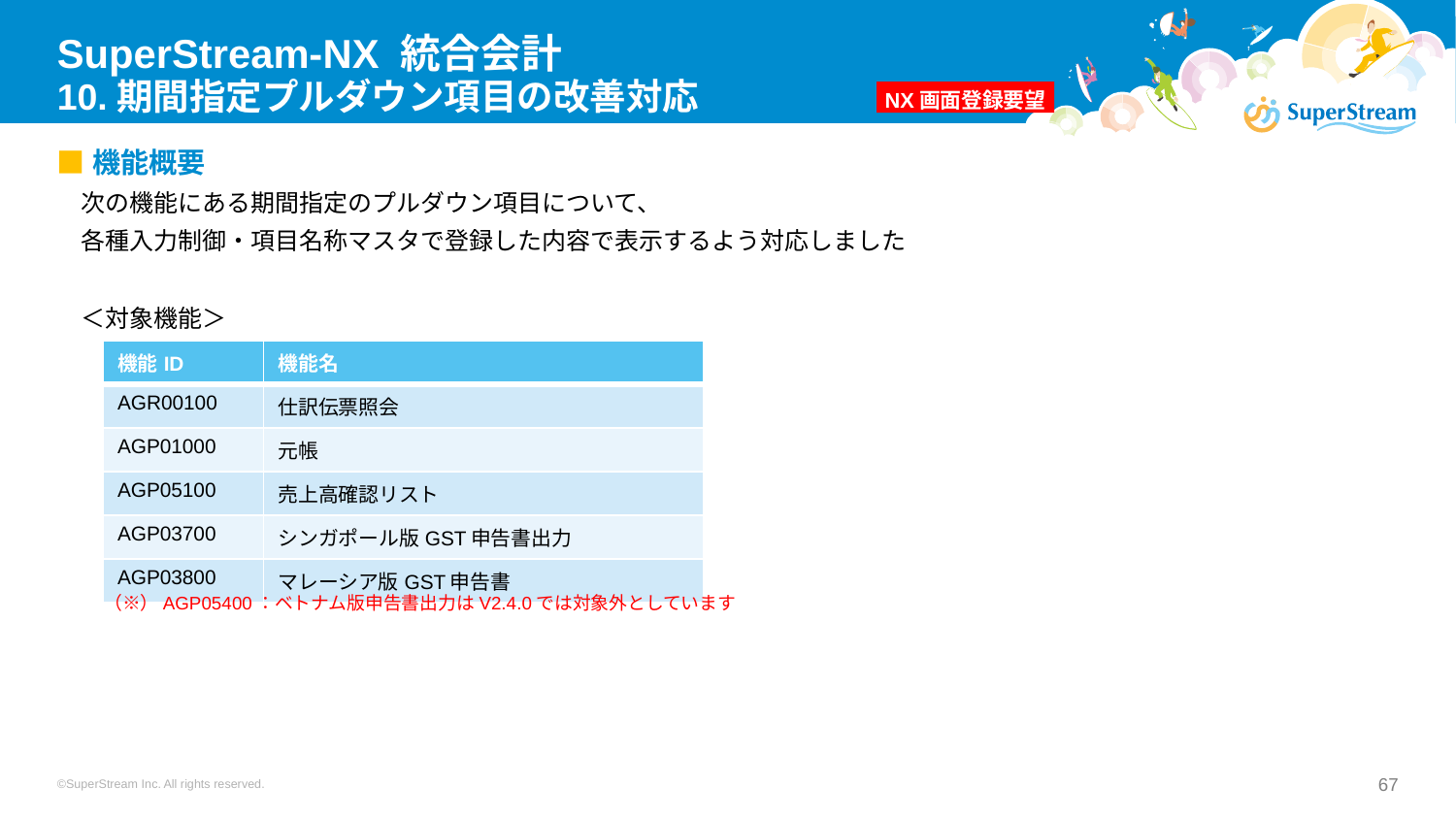

# SuperStream-NX 統合会計 10.期間指定プルダウン項目の改善対応
NX画面登録要望
■機能概要
　次の機能にある期間指定のプルダウン項目について、
　各種入力制御・項目名称マスタで登録した内容で表示するよう対応しました

　＜対象機能＞

| 機能ID | 機能名 |
| --- | --- |
| AGR00100 | 仕訳伝票照会 |
| AGP01000 | 元帳 |
| AGP05100 | 売上高確認リスト |
| AGP03700 | シンガポール版GST申告書出力 |
| AGP03800 | マレーシア版GST申告書 |
　（※）AGP05400：ベトナム版申告書出力はV2.4.0では対象外としています
©SuperStream Inc. All rights reserved.
67